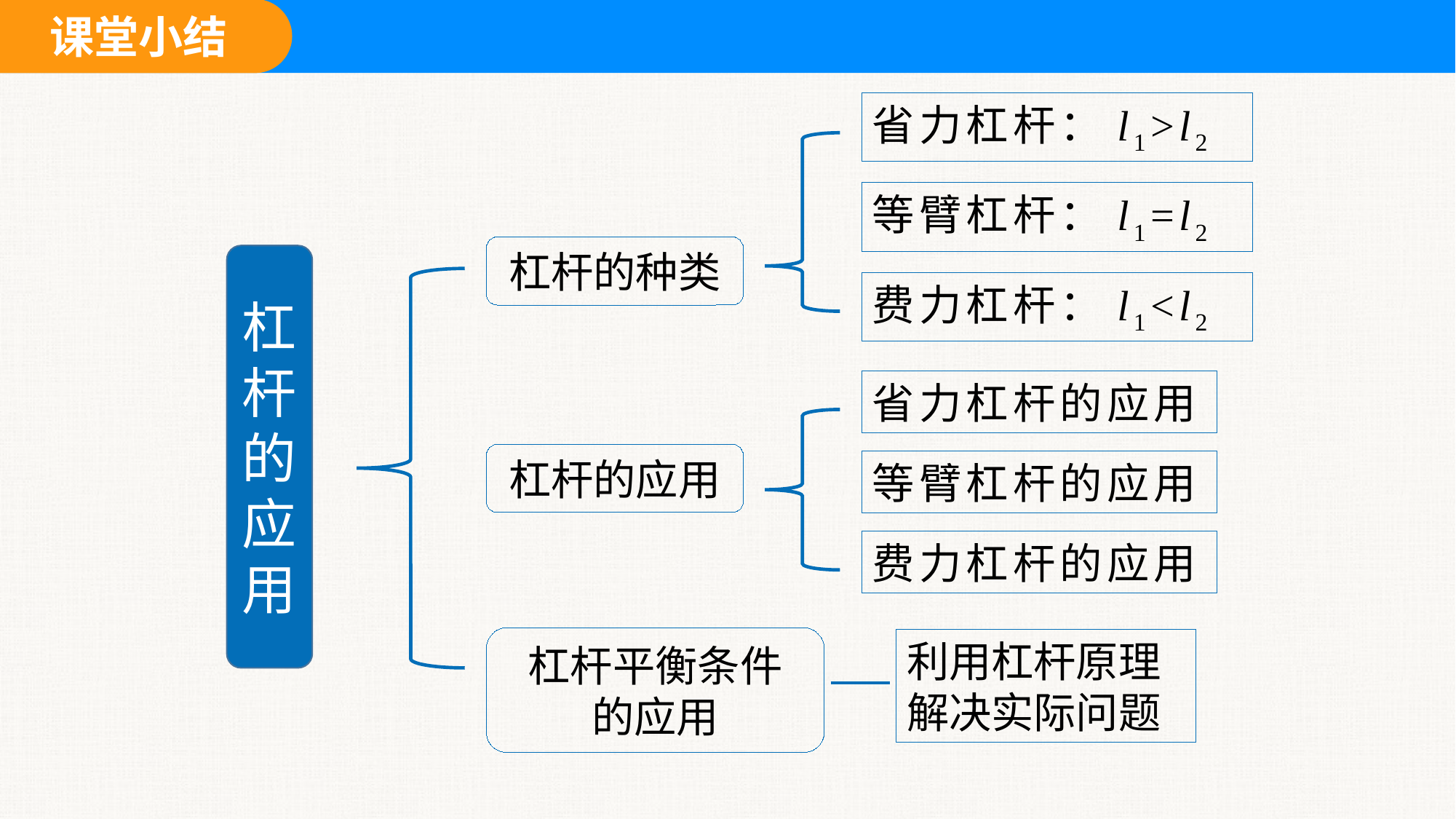

省力杠杆：l1>l2

等臂杠杆：l1=l2
杠杆的种类
杠杆的应用

费力杠杆：l1<l2
省力杠杆的应用

杠杆的应用
等臂杠杆的应用
费力杠杆的应用
杠杆平衡条件
的应用
利用杠杆原理解决实际问题